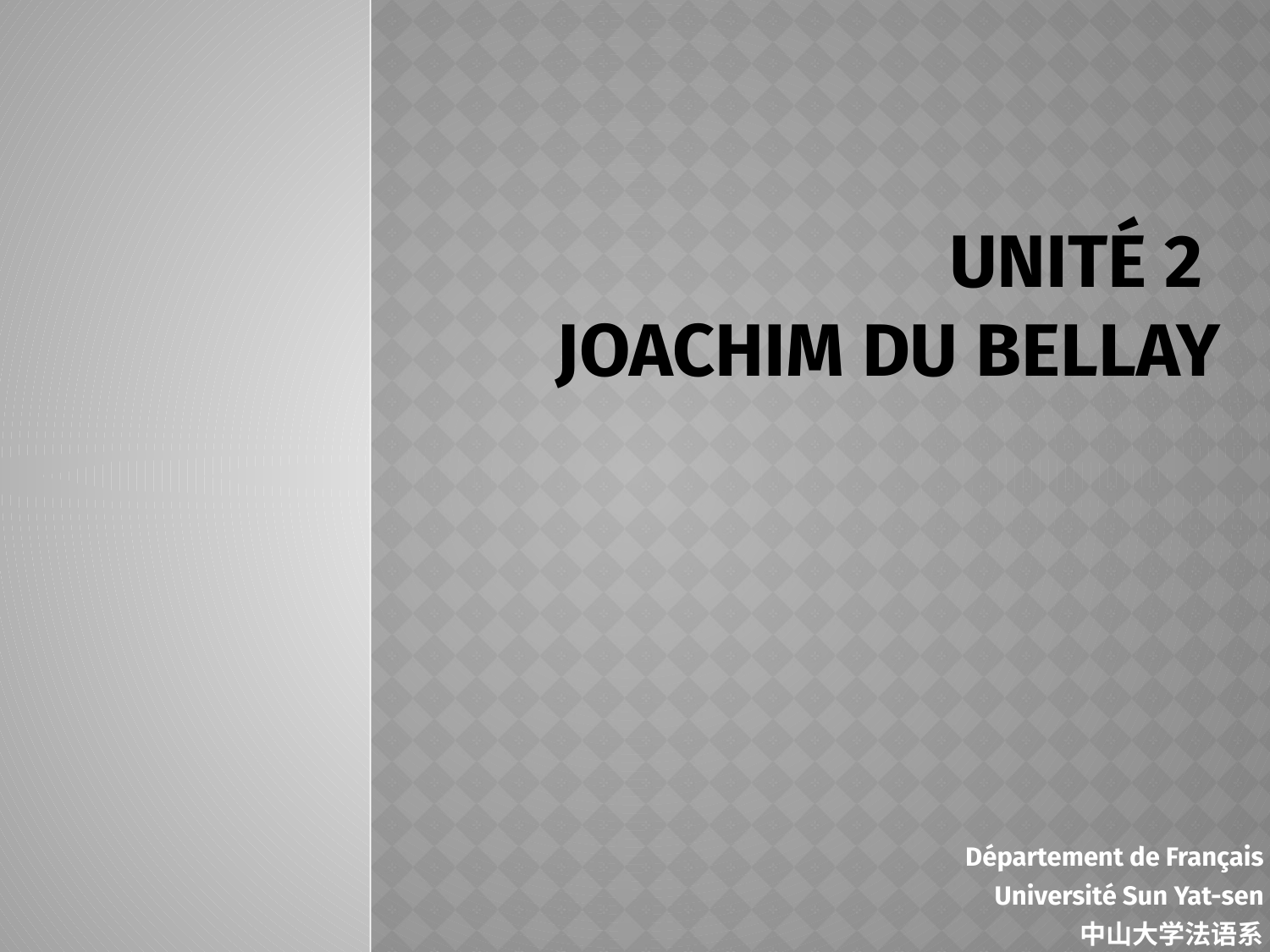

# Unité 2 Joachim Du Bellay
Département de Français
Université Sun Yat-sen
中山大学法语系